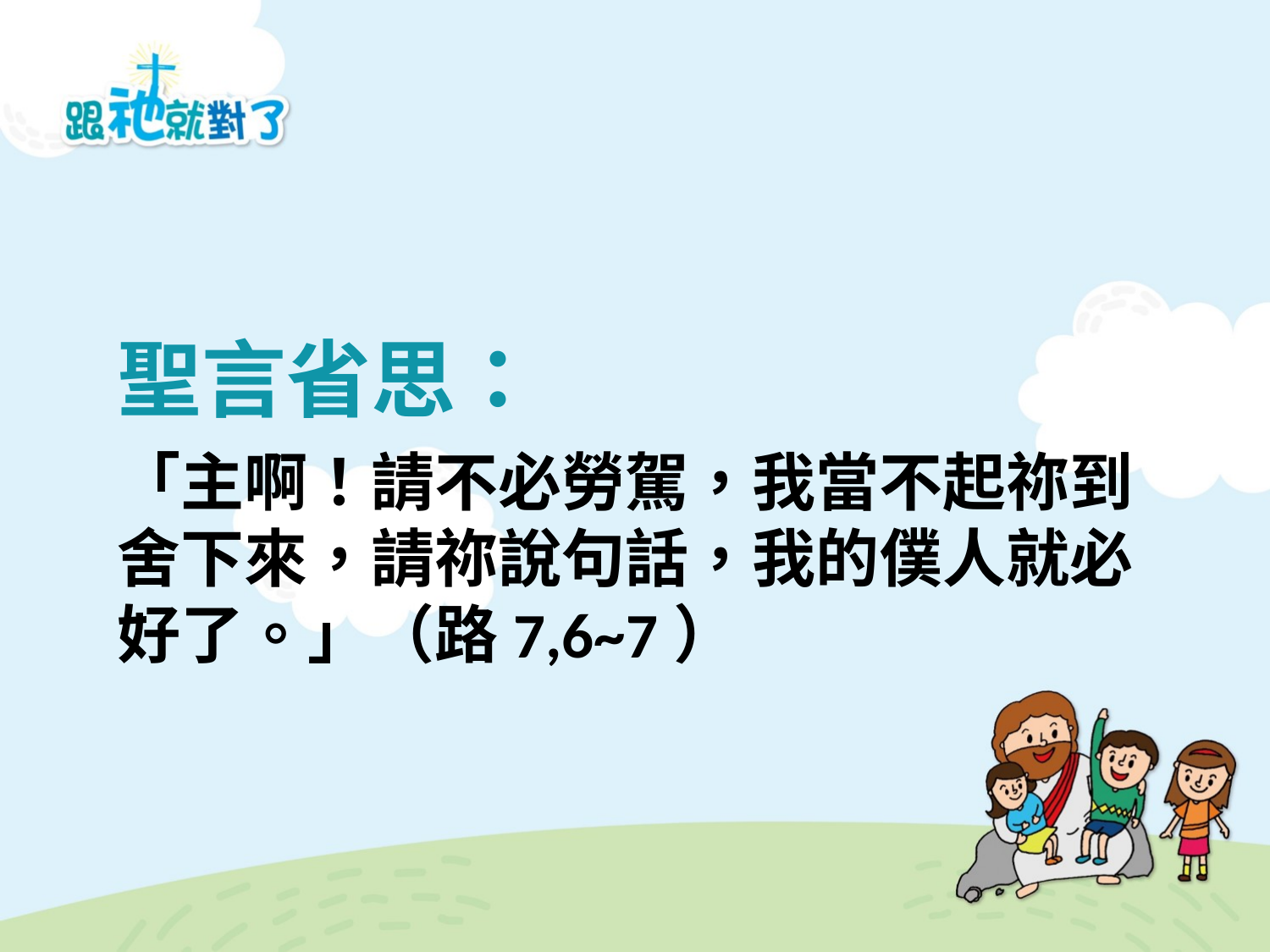

聖言省思：
「主啊！請不必勞駕，我當不起祢到舍下來，請祢說句話，我的僕人就必好了。」（路7,6~7）